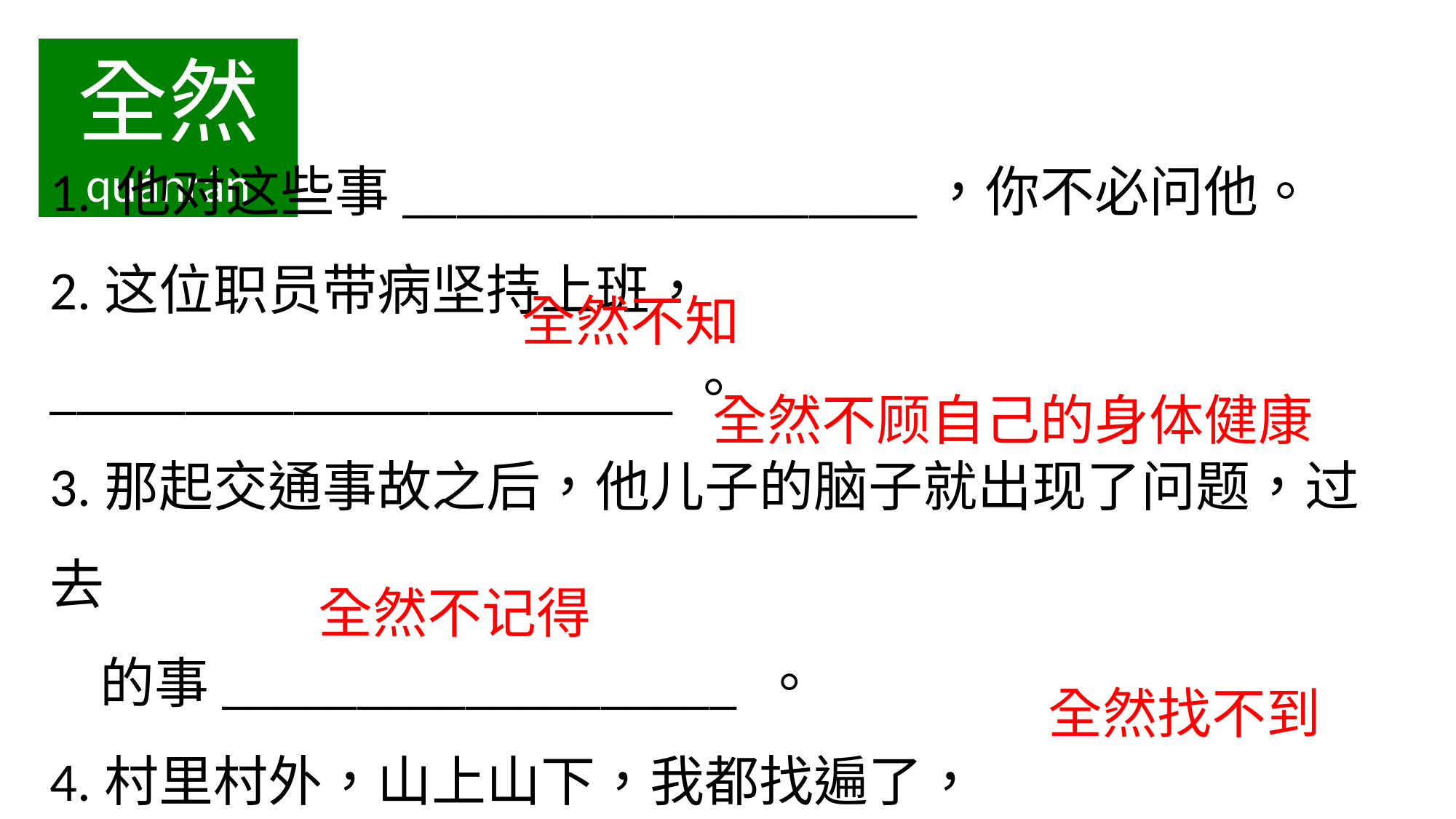

全然
quánrán
1. 他对这些事___________________，你不必问他。
2.这位职员带病坚持上班， _______________________。
3.那起交通事故之后，他儿子的脑子就出现了问题，过去
   的事___________________ 。
4.村里村外，山上山下，我都找遍了， _______________。
全然不知
全然不顾自己的身体健康
全然不记得
全然找不到